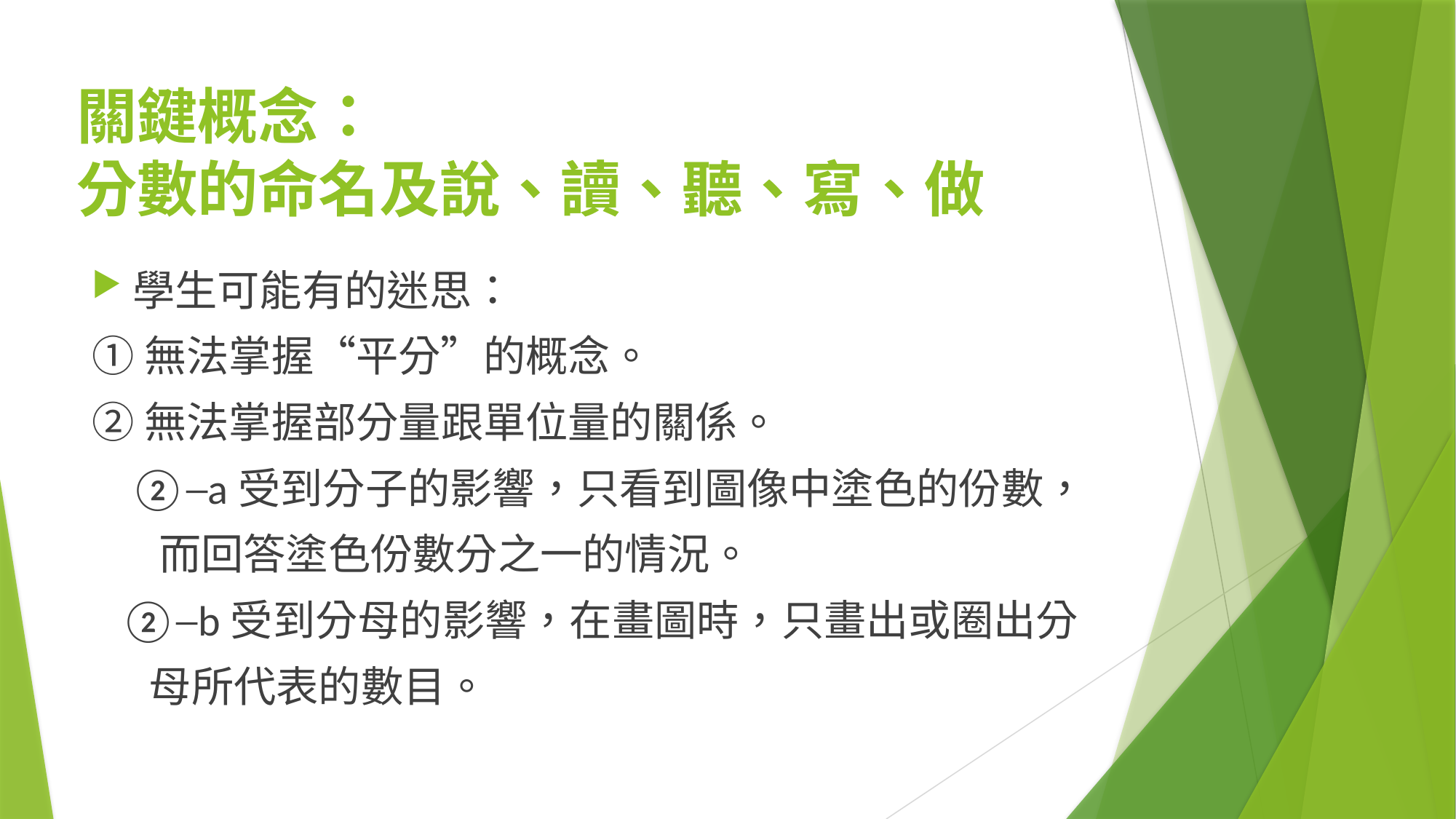

# 關鍵概念： 分數的命名及說、讀、聽、寫、做
學生可能有的迷思：
①無法掌握“平分”的概念。
②無法掌握部分量跟單位量的關係。
    ②─a受到分子的影響，只看到圖像中塗色的份數，
      而回答塗色份數分之一的情況。
   ②─b受到分母的影響，在畫圖時，只畫出或圈出分
     母所代表的數目。